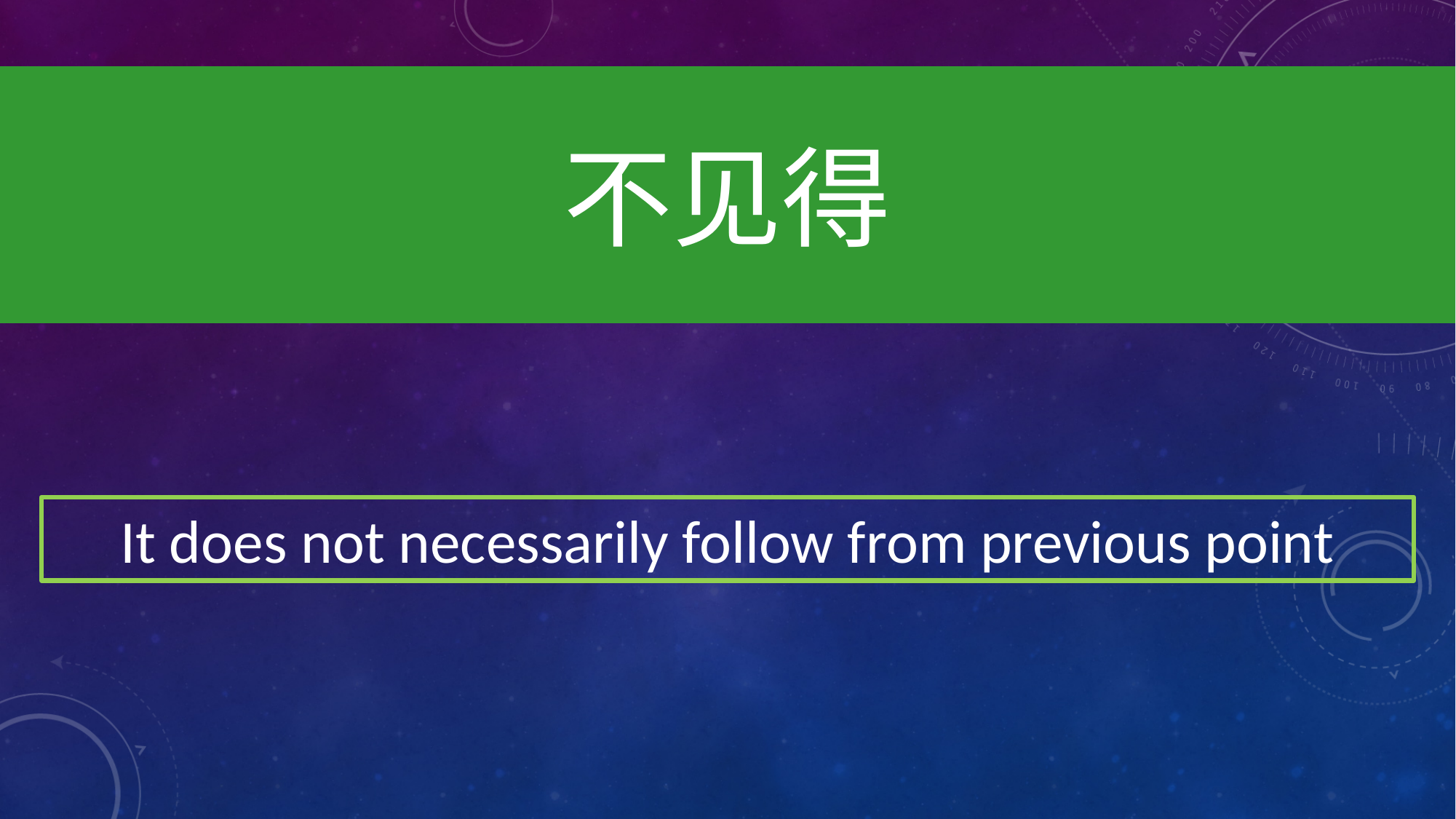

不见得
It does not necessarily follow from previous point